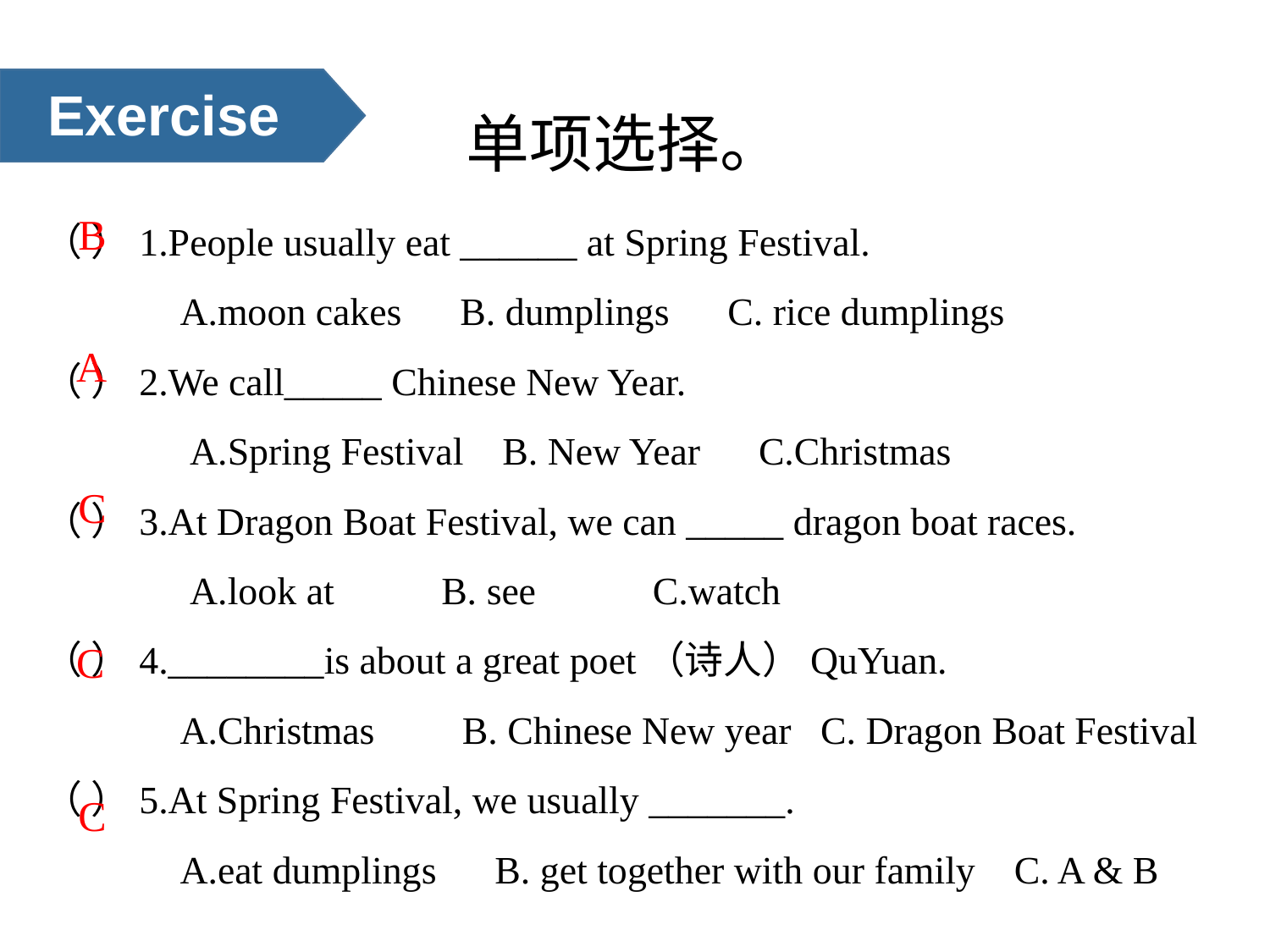

Exercise
单项选择。
（ ）1.People usually eat ______ at Spring Festival.
              A.moon cakes      B. dumplings      C. rice dumplings
（ ）2.We call_____ Chinese New Year.
               A.Spring Festival    B. New Year      C.Christmas
（ ）3.At Dragon Boat Festival, we can _____ dragon boat races.
               A.look at           B. see            C.watch
（ ）4.________is about a great poet（诗人）QuYuan.
              A.Christmas         B. Chinese New year   C. Dragon Boat Festival
（ ）5.At Spring Festival, we usually _______.
              A.eat dumplings      B. get together with our family    C. A & B
B
A
C
C
C